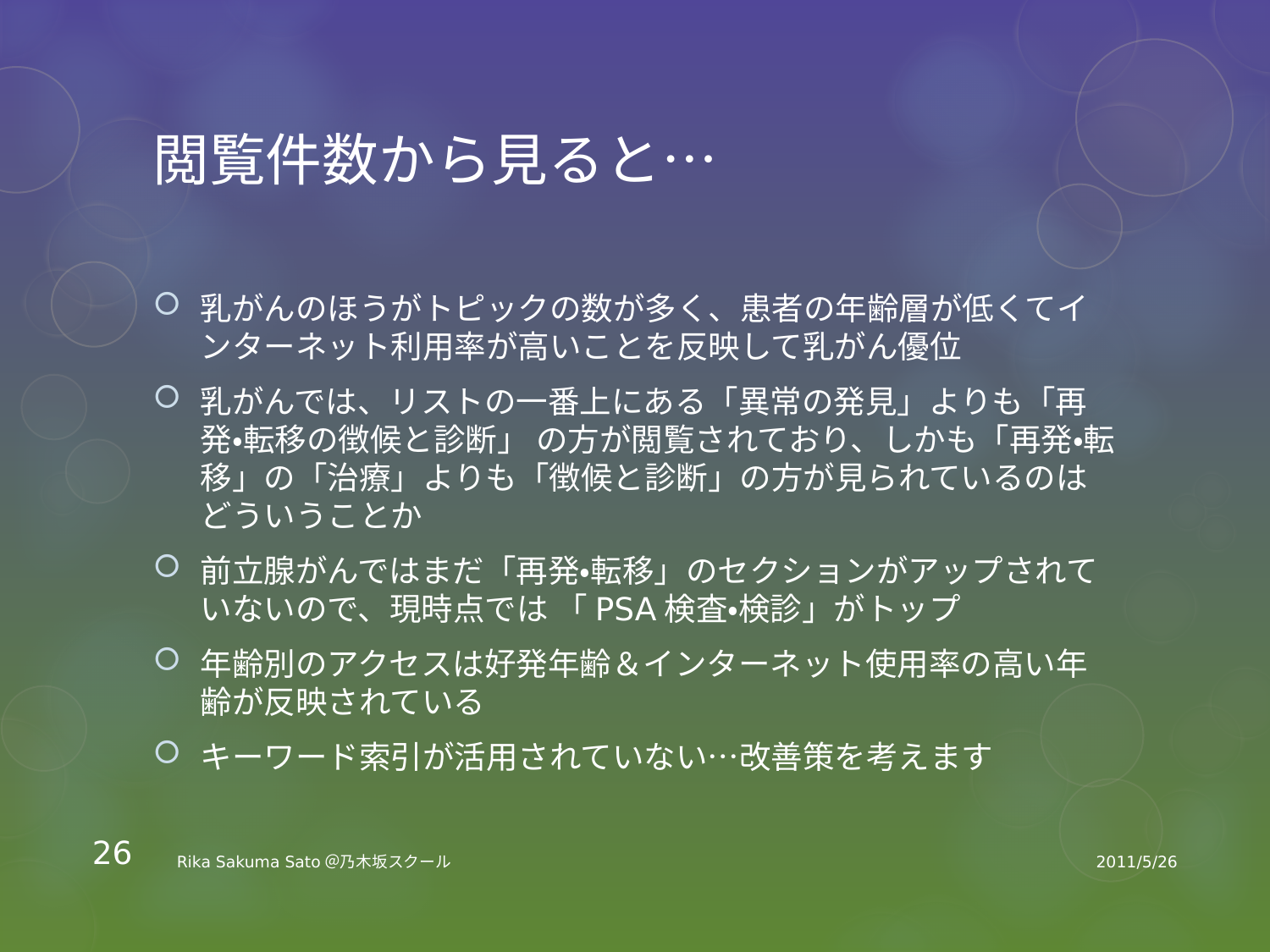

# 閲覧件数から見ると…
乳がんのほうがトピックの数が多く、患者の年齢層が低くてインターネット利用率が高いことを反映して乳がん優位
乳がんでは、リストの一番上にある「異常の発見」よりも「再発・転移の徴候と診断」 の方が閲覧されており、しかも「再発・転移」の「治療」よりも「徴候と診断」の方が見られているのはどういうことか
前立腺がんではまだ「再発・転移」のセクションがアップされていないので、現時点では 「PSA検査・検診」がトップ
年齢別のアクセスは好発年齢＆インターネット使用率の高い年齢が反映されている
キーワード索引が活用されていない…改善策を考えます
26
Rika Sakuma Sato＠乃木坂スクール
2011/5/26